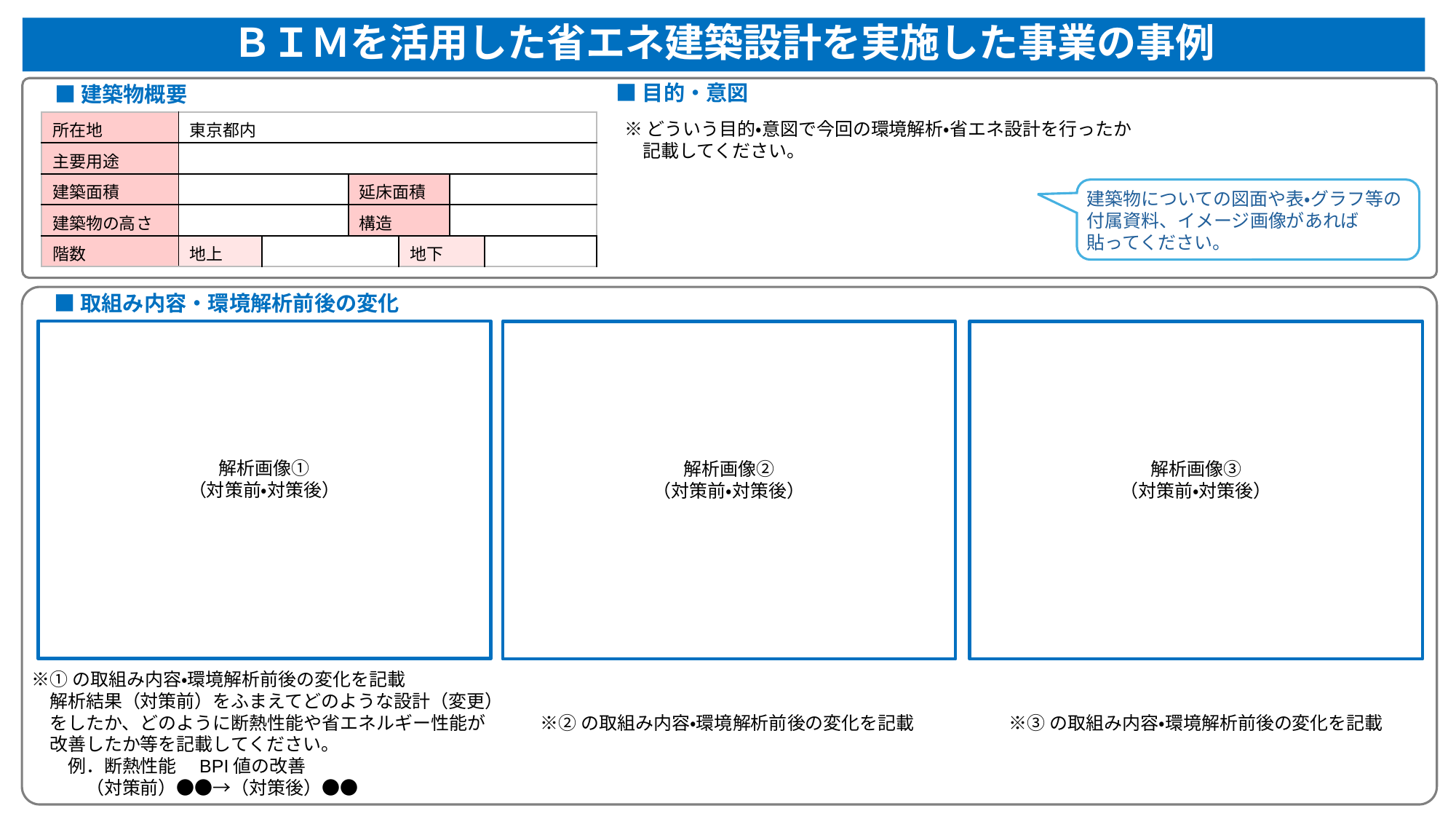

# ＢＩＭを活用した省エネ建築設計を実施した事業の事例
■建築物概要
■目的・意図

| 所在地 | 東京都内 |  |  |  |  |  |
| --- | --- | --- | --- | --- | --- | --- |
| 主要用途 |  |  |  | 総延床面積 |  |  |
| 建築面積 |  |  | 延床面積 | 稼働日 |  |  |
| 建築物の高さ |  |  | 構造 |  |  |  |
| 階数 | 地上 |  |  | 地下 |  |  |
※どういう目的・意図で今回の環境解析・省エネ設計を行ったか
　記載してください。

建築物についての図面や表・グラフ等の付属資料、イメージ画像があれば
貼ってください。

■取組み内容・環境解析前後の変化

解析画像①
（対策前・対策後）

解析画像②
（対策前・対策後）

解析画像③
（対策前・対策後）

※①の取組み内容・環境解析前後の変化を記載
　解析結果（対策前）をふまえてどのような設計（変更）
　をしたか、どのように断熱性能や省エネルギー性能が
　改善したか等を記載してください。
　　例．断熱性能　BPI値の改善
　　　（対策前）●●→（対策後）●●
※②の取組み内容・環境解析前後の変化を記載
※③の取組み内容・環境解析前後の変化を記載